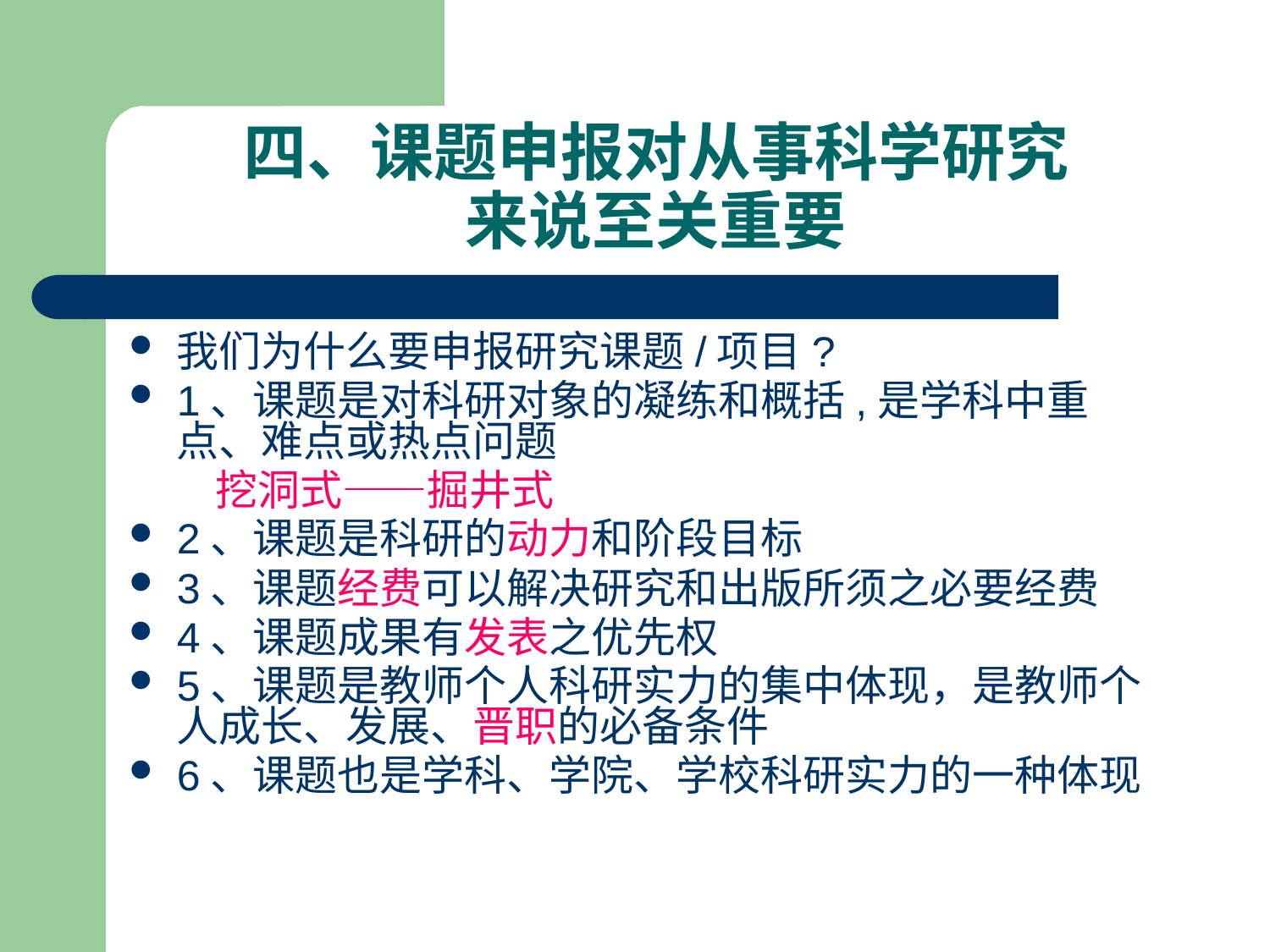

# 四、课题申报对从事科学研究 来说至关重要
我们为什么要申报研究课题/项目?
1、课题是对科研对象的凝练和概括,是学科中重点、难点或热点问题
        挖洞式——掘井式
2、课题是科研的动力和阶段目标
3、课题经费可以解决研究和出版所须之必要经费
4、课题成果有发表之优先权
5、课题是教师个人科研实力的集中体现，是教师个人成长、发展、晋职的必备条件
6、课题也是学科、学院、学校科研实力的一种体现